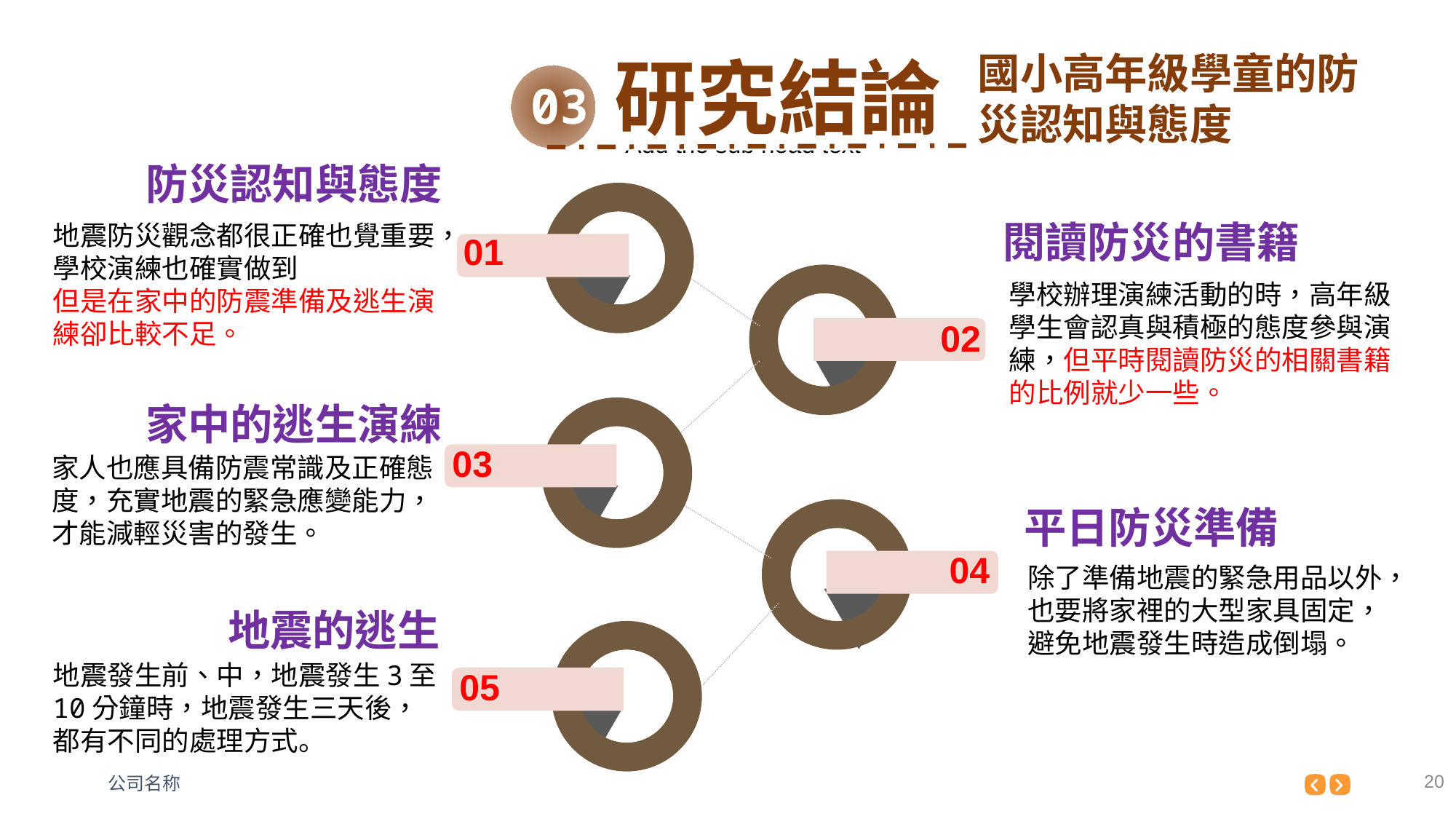

研究結論
國小高年級學童的防災認知與態度
防災認知與態度

閱讀防災的書籍
地震防災觀念都很正確也覺重要，學校演練也確實做到
但是在家中的防震準備及逃生演練卻比較不足。

01

學校辦理演練活動的時，高年級學生會認真與積極的態度參與演練，但平時閱讀防災的相關書籍的比例就少一些。

02

家中的逃生演練

03
家人也應具備防震常識及正確態度，充實地震的緊急應變能力，才能減輕災害的發生。

平日防災準備

04
除了準備地震的緊急用品以外，也要將家裡的大型家具固定，避免地震發生時造成倒塌。

地震的逃生

地震發生前、中，地震發生3至10分鐘時，地震發生三天後，都有不同的處理方式。

05

20